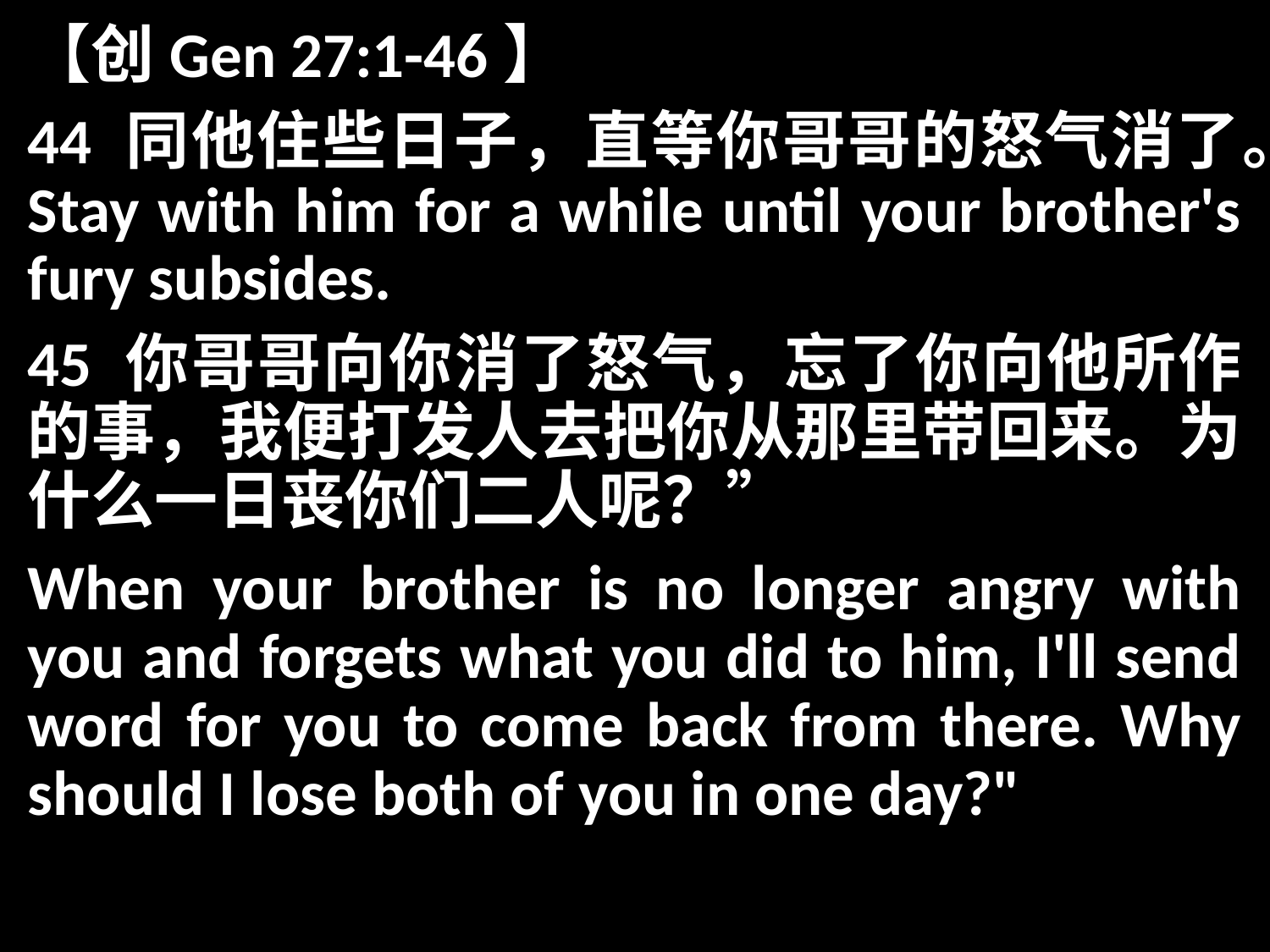

【创Gen 27:1-46】
44 同他住些日子，直等你哥哥的怒气消了。Stay with him for a while until your brother's fury subsides.
45 你哥哥向你消了怒气，忘了你向他所作的事，我便打发人去把你从那里带回来。为什么一日丧你们二人呢？”
When your brother is no longer angry with you and forgets what you did to him, I'll send word for you to come back from there. Why should I lose both of you in one day?"